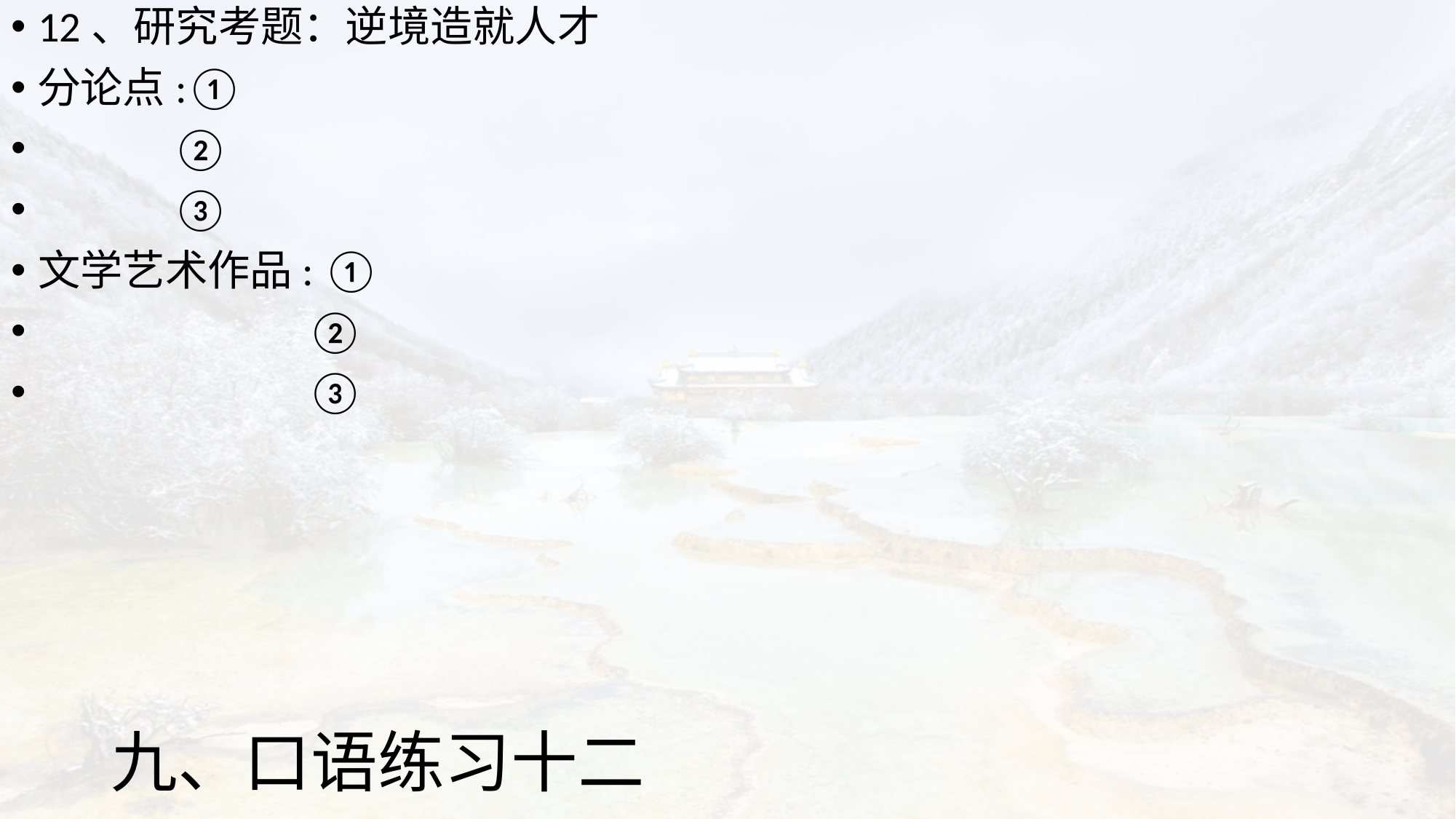

12、研究考题：逆境造就人才
分论点:①
              ②
              ③
文学艺术作品: ①
                            ②
                            ③
# 九、口语练习十二